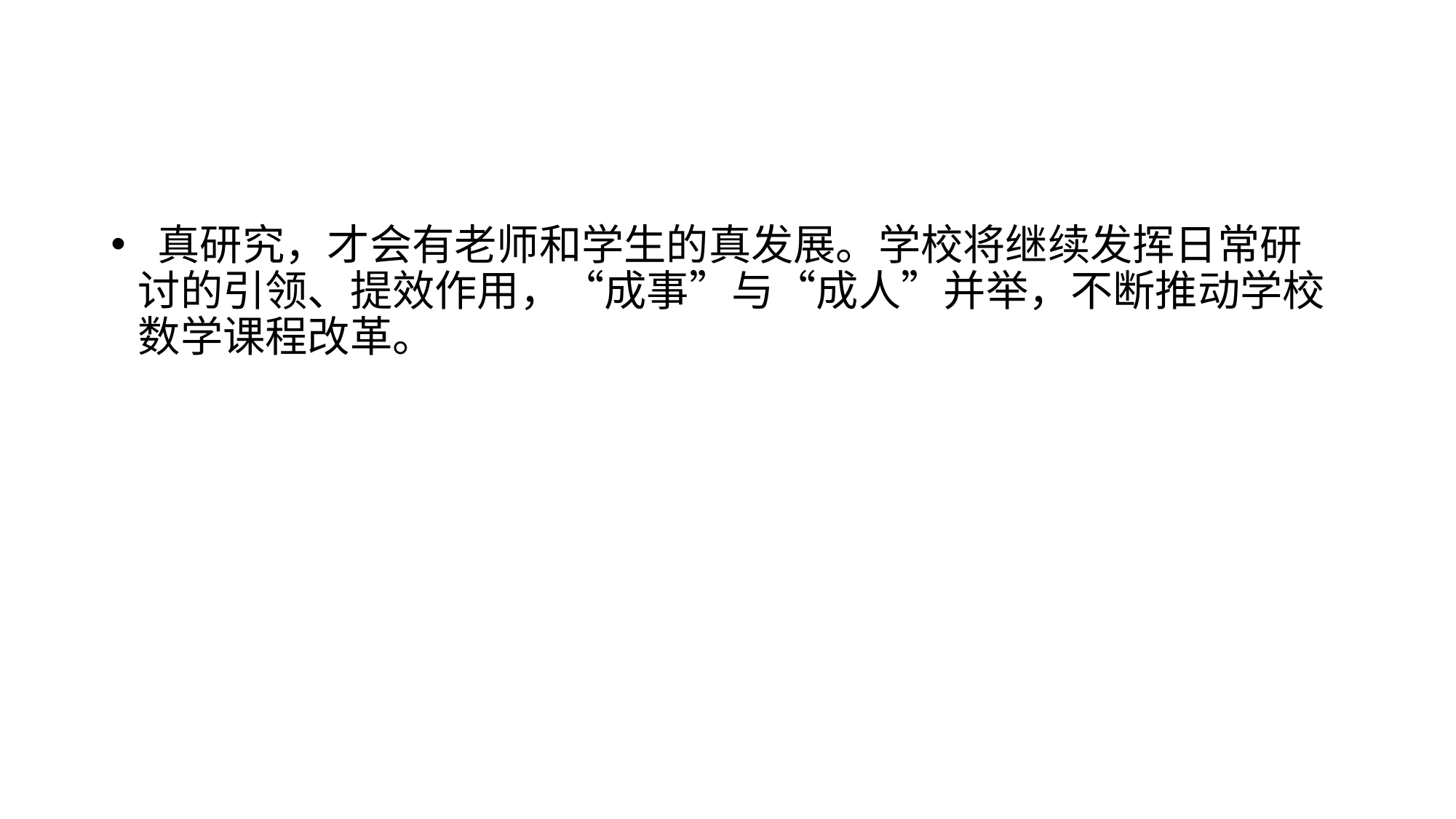

#
 真研究，才会有老师和学生的真发展。学校将继续发挥日常研讨的引领、提效作用，“成事”与“成人”并举，不断推动学校数学课程改革。